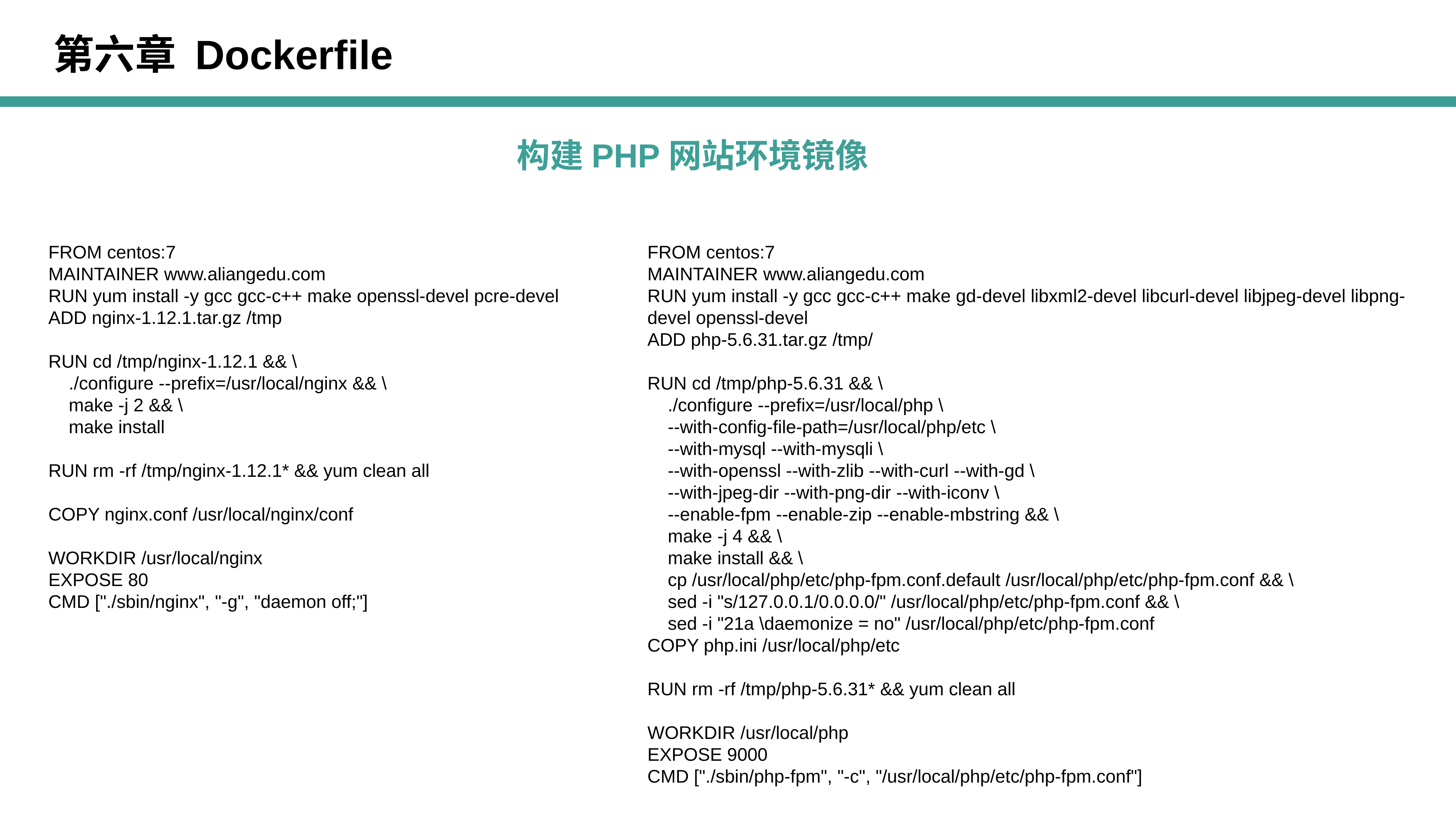

第六章 Dockerfile

构建PHP网站环境镜像
FROM centos:7
MAINTAINER www.aliangedu.com
RUN yum install -y gcc gcc-c++ make openssl-devel pcre-devel
ADD nginx-1.12.1.tar.gz /tmp

RUN cd /tmp/nginx-1.12.1 && \
    ./configure --prefix=/usr/local/nginx && \
    make -j 2 && \
    make install

RUN rm -rf /tmp/nginx-1.12.1* && yum clean all

COPY nginx.conf /usr/local/nginx/conf

WORKDIR /usr/local/nginx
EXPOSE 80
CMD ["./sbin/nginx", "-g", "daemon off;"]
FROM centos:7
MAINTAINER www.aliangedu.com
RUN yum install -y gcc gcc-c++ make gd-devel libxml2-devel libcurl-devel libjpeg-devel libpng-devel openssl-devel
ADD php-5.6.31.tar.gz /tmp/

RUN cd /tmp/php-5.6.31 && \
    ./configure --prefix=/usr/local/php \
    --with-config-file-path=/usr/local/php/etc \
    --with-mysql --with-mysqli \
    --with-openssl --with-zlib --with-curl --with-gd \
    --with-jpeg-dir --with-png-dir --with-iconv \
    --enable-fpm --enable-zip --enable-mbstring && \
    make -j 4 && \
    make install && \
    cp /usr/local/php/etc/php-fpm.conf.default /usr/local/php/etc/php-fpm.conf && \
    sed -i "s/127.0.0.1/0.0.0.0/" /usr/local/php/etc/php-fpm.conf && \
    sed -i "21a \daemonize = no" /usr/local/php/etc/php-fpm.conf
COPY php.ini /usr/local/php/etc

RUN rm -rf /tmp/php-5.6.31* && yum clean all

WORKDIR /usr/local/php
EXPOSE 9000
CMD ["./sbin/php-fpm", "-c", "/usr/local/php/etc/php-fpm.conf"]